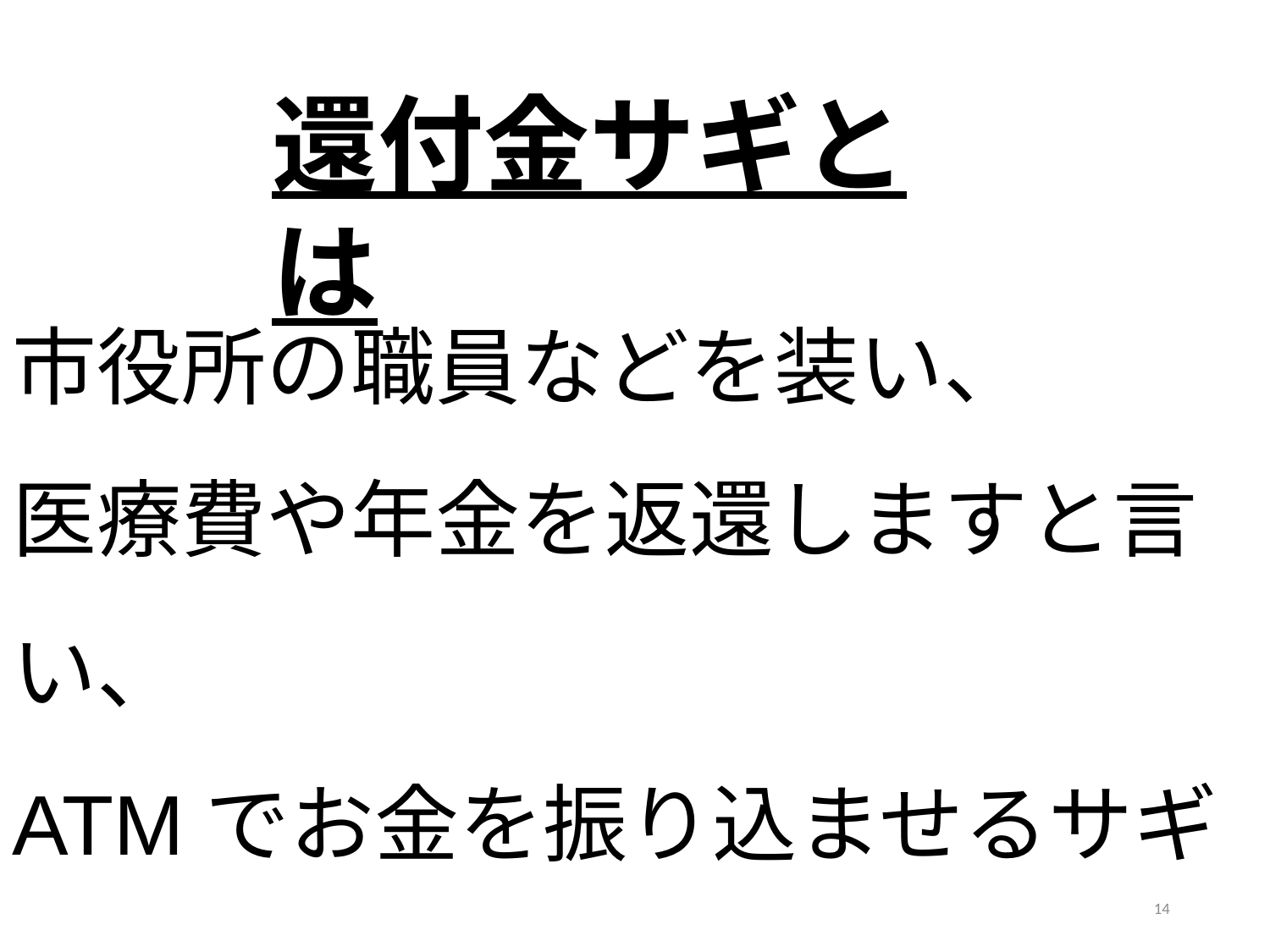

還付金サギとは
市役所の職員などを装い、
医療費や年金を返還しますと言い、
ATMでお金を振り込ませるサギ
14